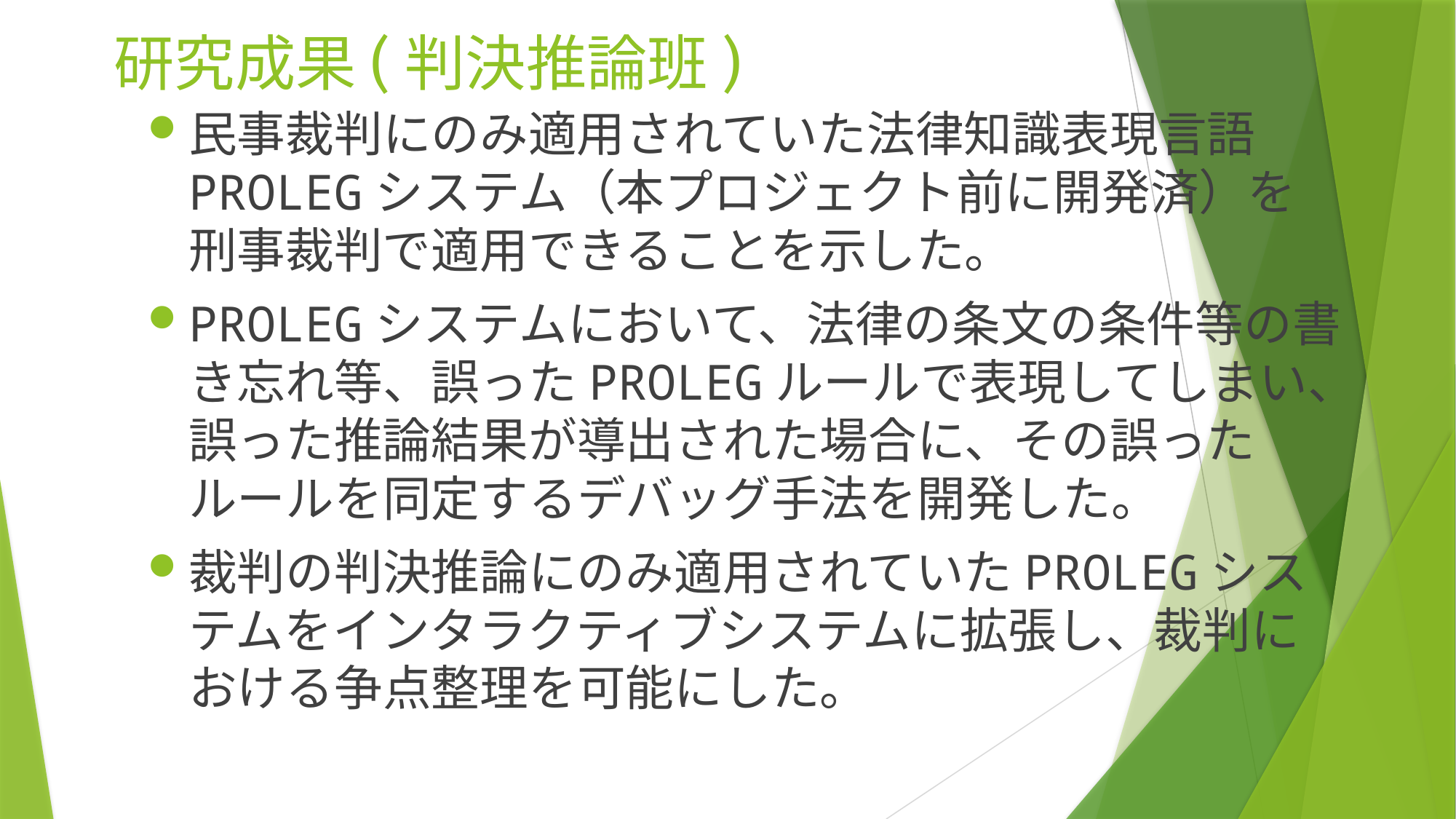

# 研究成果(判決推論班)
民事裁判にのみ適用されていた法律知識表現言語PROLEGシステム（本プロジェクト前に開発済）を刑事裁判で適用できることを示した。
PROLEGシステムにおいて、法律の条文の条件等の書き忘れ等、誤ったPROLEGルールで表現してしまい、誤った推論結果が導出された場合に、その誤ったルールを同定するデバッグ手法を開発した。
裁判の判決推論にのみ適用されていたPROLEGシステムをインタラクティブシステムに拡張し、裁判における争点整理を可能にした。